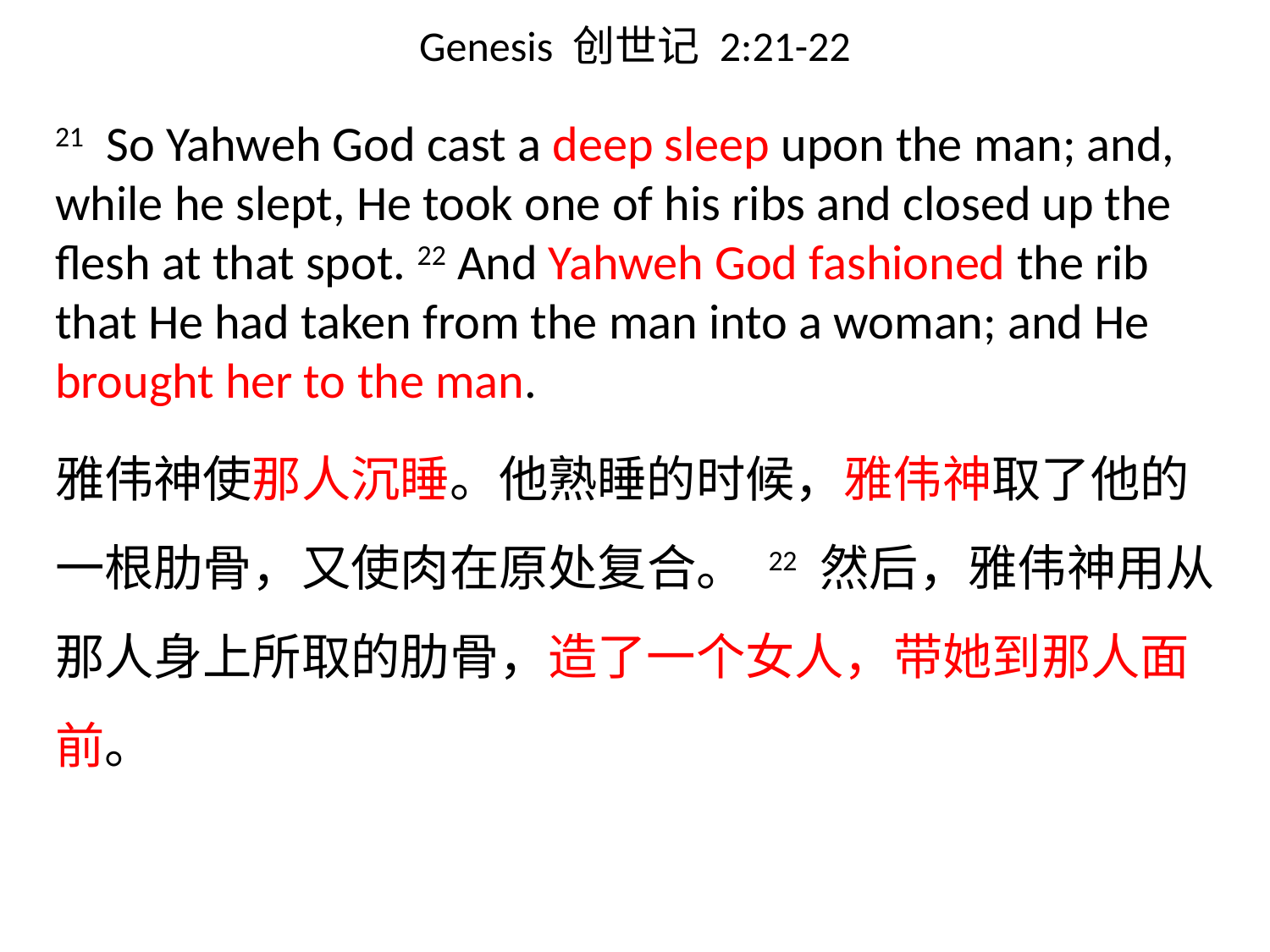

# Genesis 创世记 2:21-22
21  So Yahweh God cast a deep sleep upon the man; and, while he slept, He took one of his ribs and closed up the flesh at that spot. 22 And Yahweh God fashioned the rib that He had taken from the man into a woman; and He brought her to the man.
雅伟神使那人沉睡。他熟睡的时候，雅伟神取了他的一根肋骨，又使肉在原处复合。 22 然后，雅伟神用从那人身上所取的肋骨，造了一个女人，带她到那人面前。